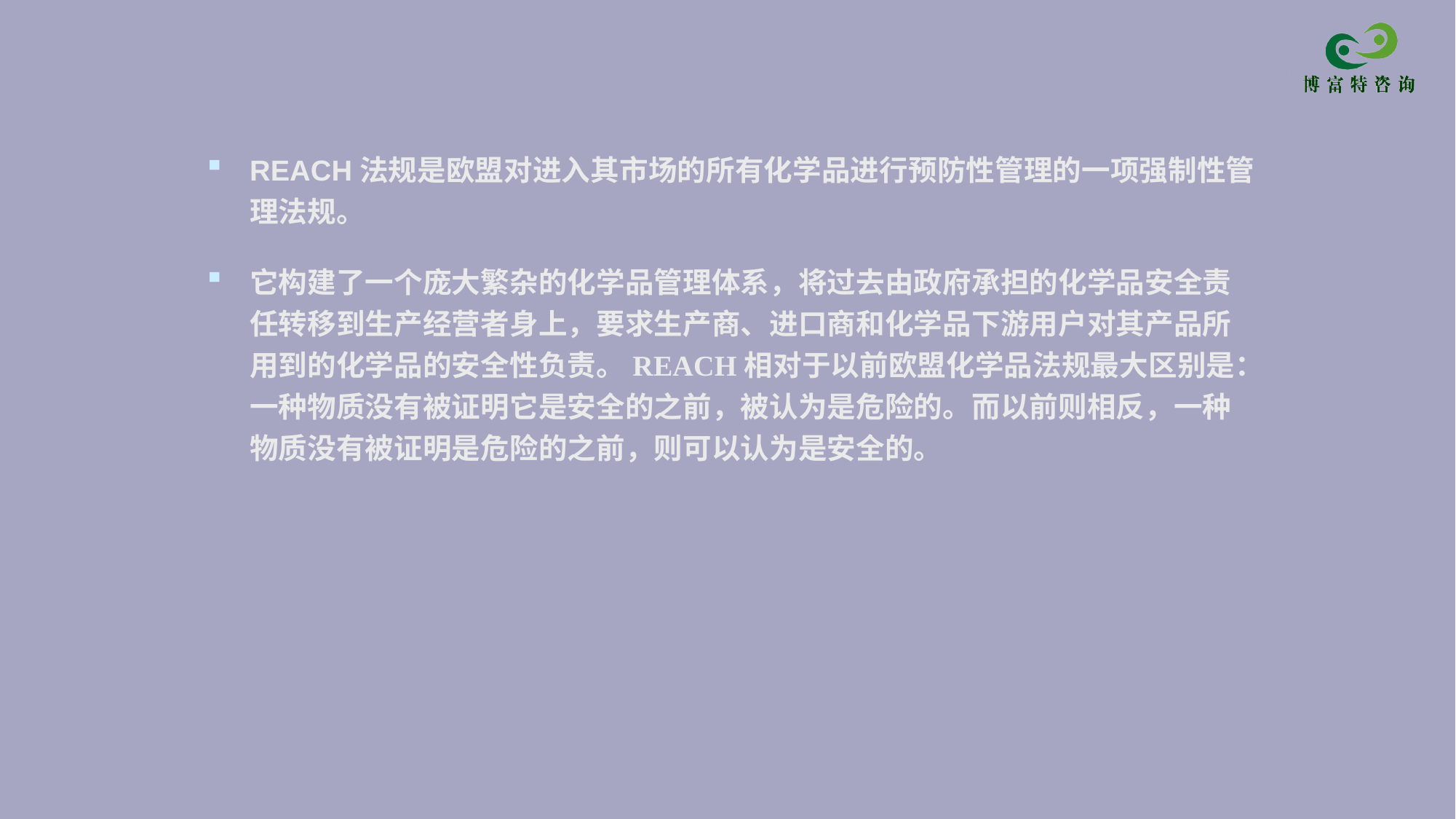

#
REACH法规是欧盟对进入其市场的所有化学品进行预防性管理的一项强制性管理法规。
它构建了一个庞大繁杂的化学品管理体系，将过去由政府承担的化学品安全责任转移到生产经营者身上，要求生产商、进口商和化学品下游用户对其产品所用到的化学品的安全性负责。REACH相对于以前欧盟化学品法规最大区别是：一种物质没有被证明它是安全的之前，被认为是危险的。而以前则相反，一种物质没有被证明是危险的之前，则可以认为是安全的。